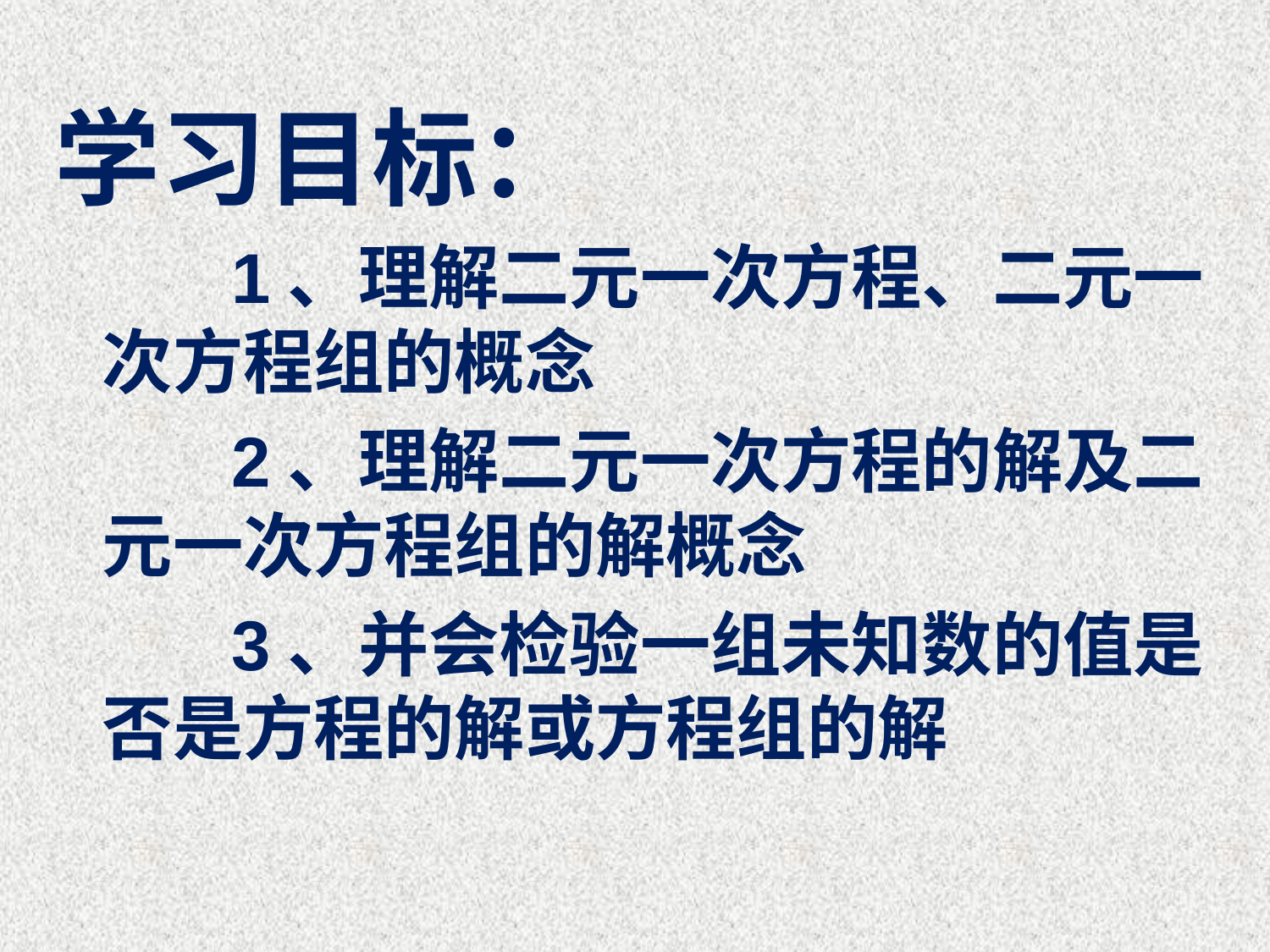

学习目标：
         1、理解二元一次方程、二元一次方程组的概念
         2、理解二元一次方程的解及二元一次方程组的解概念
         3、并会检验一组未知数的值是否是方程的解或方程组的解